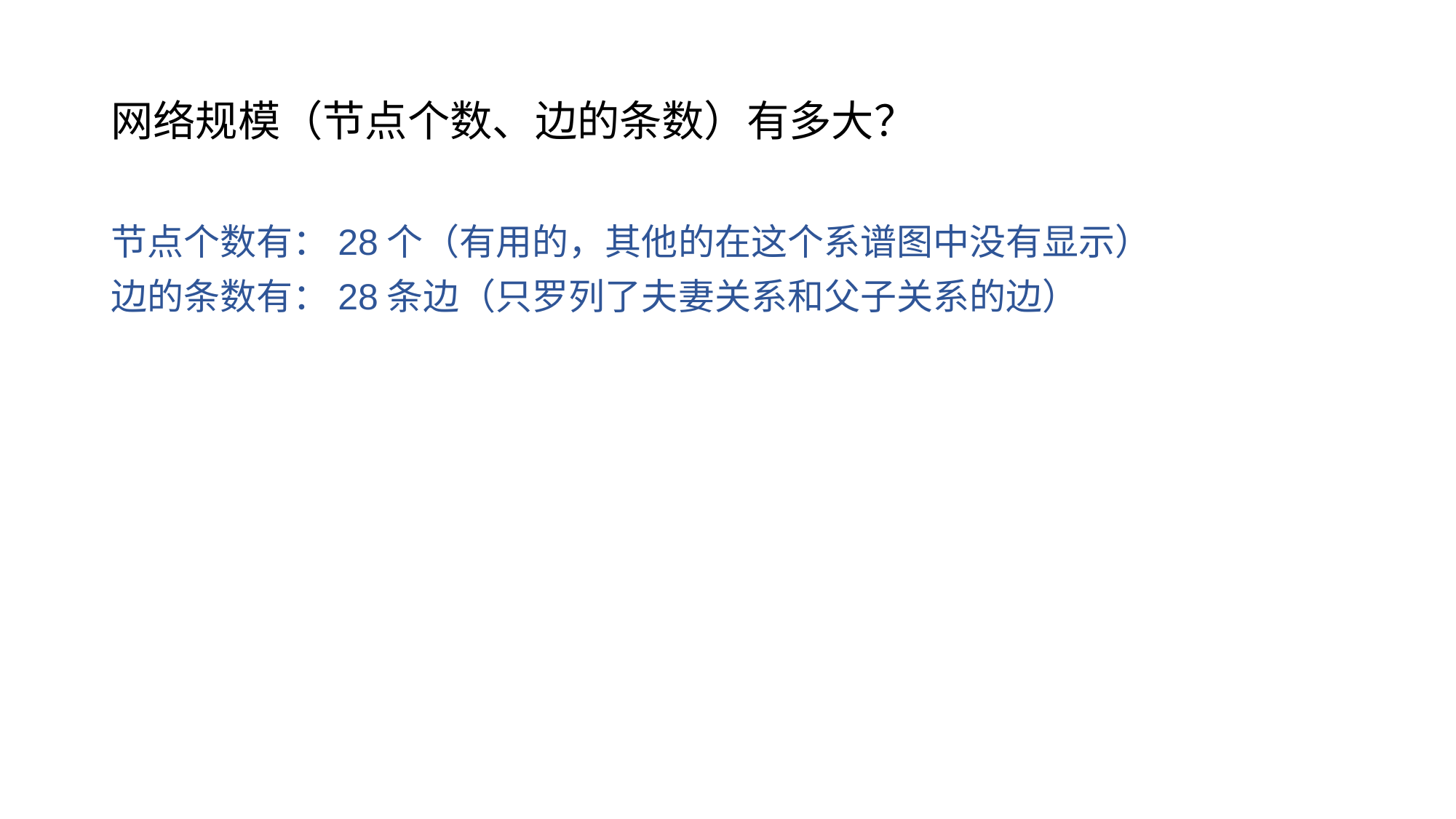

# 网络规模（节点个数、边的条数）有多大？
节点个数有：28个（有用的，其他的在这个系谱图中没有显示）
边的条数有：28条边（只罗列了夫妻关系和父子关系的边）